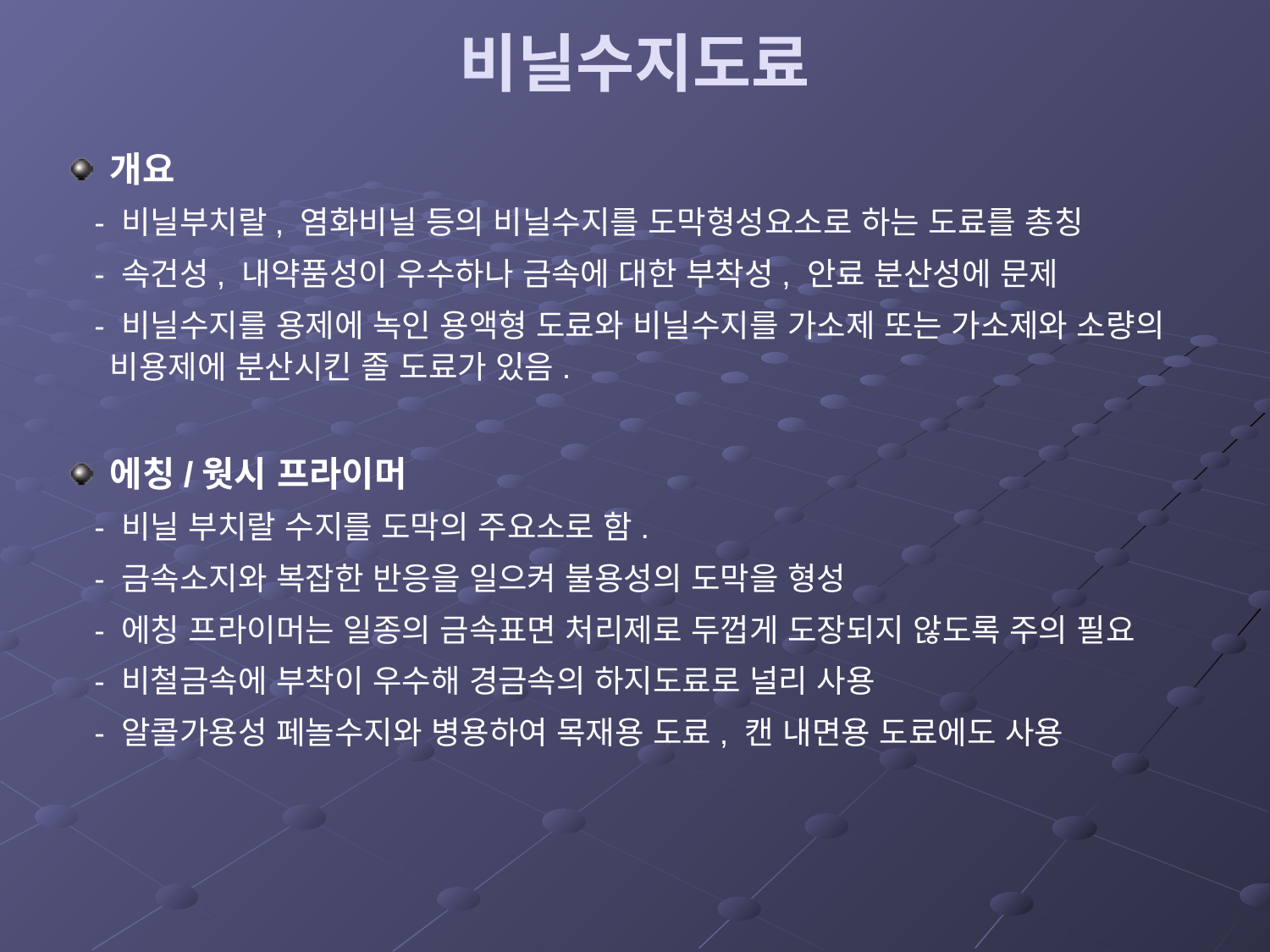

# 비닐수지도료
개요
   - 비닐부치랄, 염화비닐 등의 비닐수지를 도막형성요소로 하는 도료를 총칭
   - 속건성, 내약품성이 우수하나 금속에 대한 부착성, 안료 분산성에 문제
   - 비닐수지를 용제에 녹인 용액형 도료와 비닐수지를 가소제 또는 가소제와 소량의 비용제에 분산시킨 졸 도료가 있음.

에칭/웟시 프라이머
   - 비닐 부치랄 수지를 도막의 주요소로 함.
   - 금속소지와 복잡한 반응을 일으켜 불용성의 도막을 형성
   - 에칭 프라이머는 일종의 금속표면 처리제로 두껍게 도장되지 않도록 주의 필요
   - 비철금속에 부착이 우수해 경금속의 하지도료로 널리 사용
   - 알콜가용성 페놀수지와 병용하여 목재용 도료, 캔 내면용 도료에도 사용